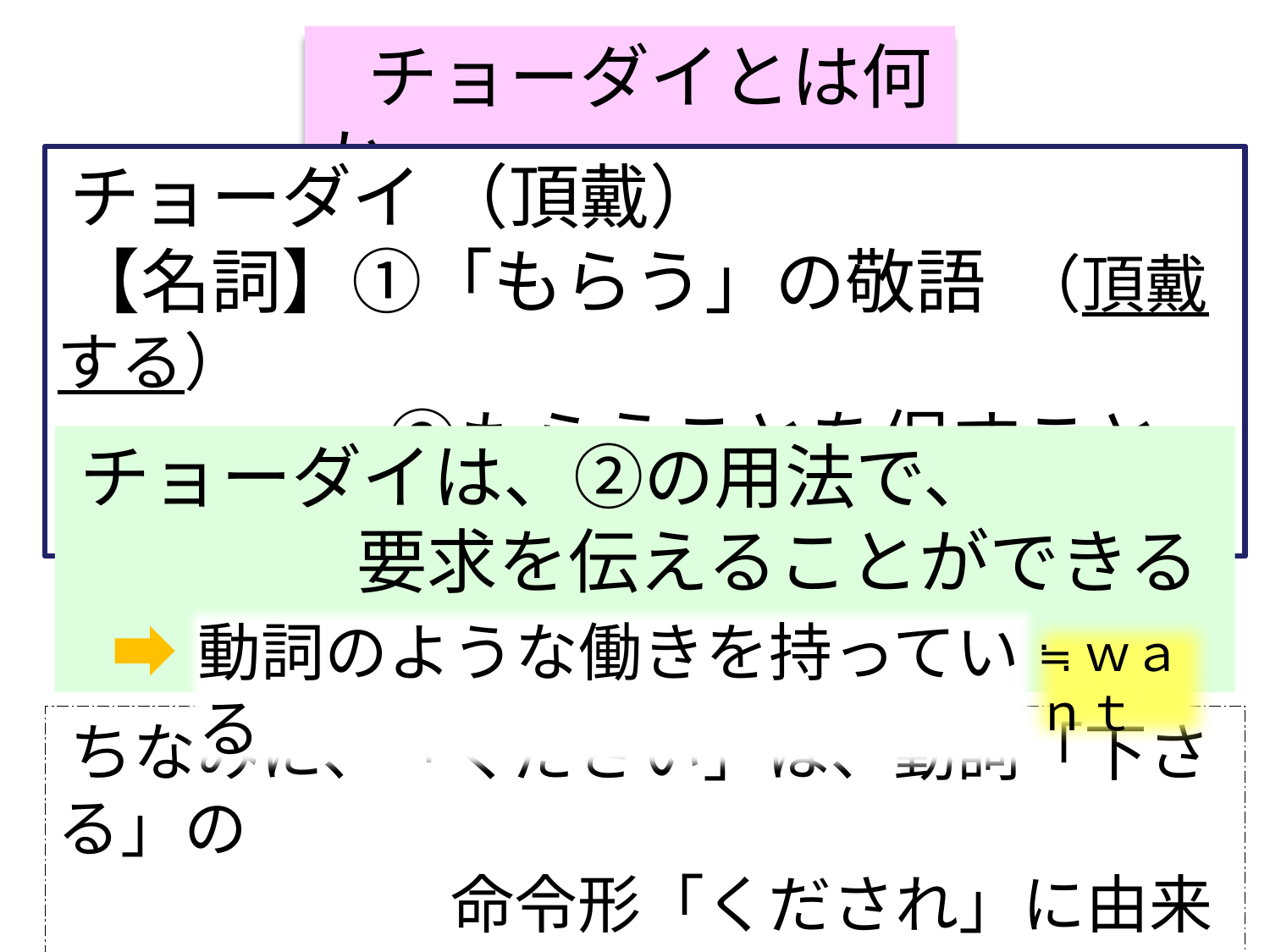

チョーダイとは何か
チョーダイ （頂戴）
【名詞】①「もらう」の敬語　（頂戴する）
　　　　　②もらうことを促すこと　（≒下さい）
チョーダイは、②の用法で、
　             要求を伝えることができる

動詞のような働きを持っている
≒ｗａｎｔ

ちなみに、「ください」は、動詞「下さる」の
　　　　　　命令形「くだされ」に由来するもの